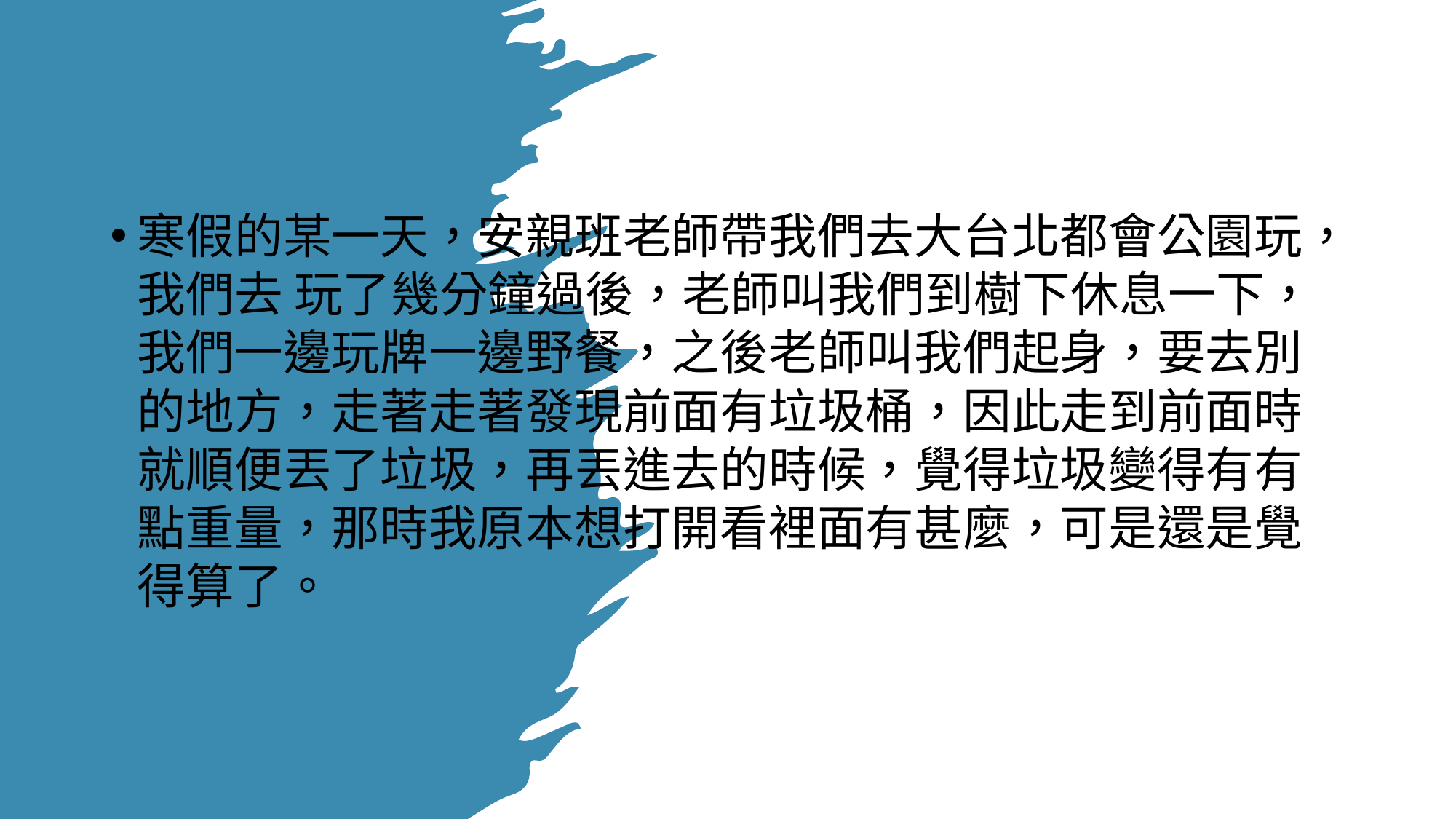

#
寒假的某一天，安親班老師帶我們去大台北都會公園玩，我們去 玩了幾分鐘過後，老師叫我們到樹下休息一下，我們一邊玩牌一邊野餐，之後老師叫我們起身，要去別的地方，走著走著發現前面有垃圾桶，因此走到前面時就順便丟了垃圾，再丟進去的時候，覺得垃圾變得有有點重量，那時我原本想打開看裡面有甚麼，可是還是覺得算了。